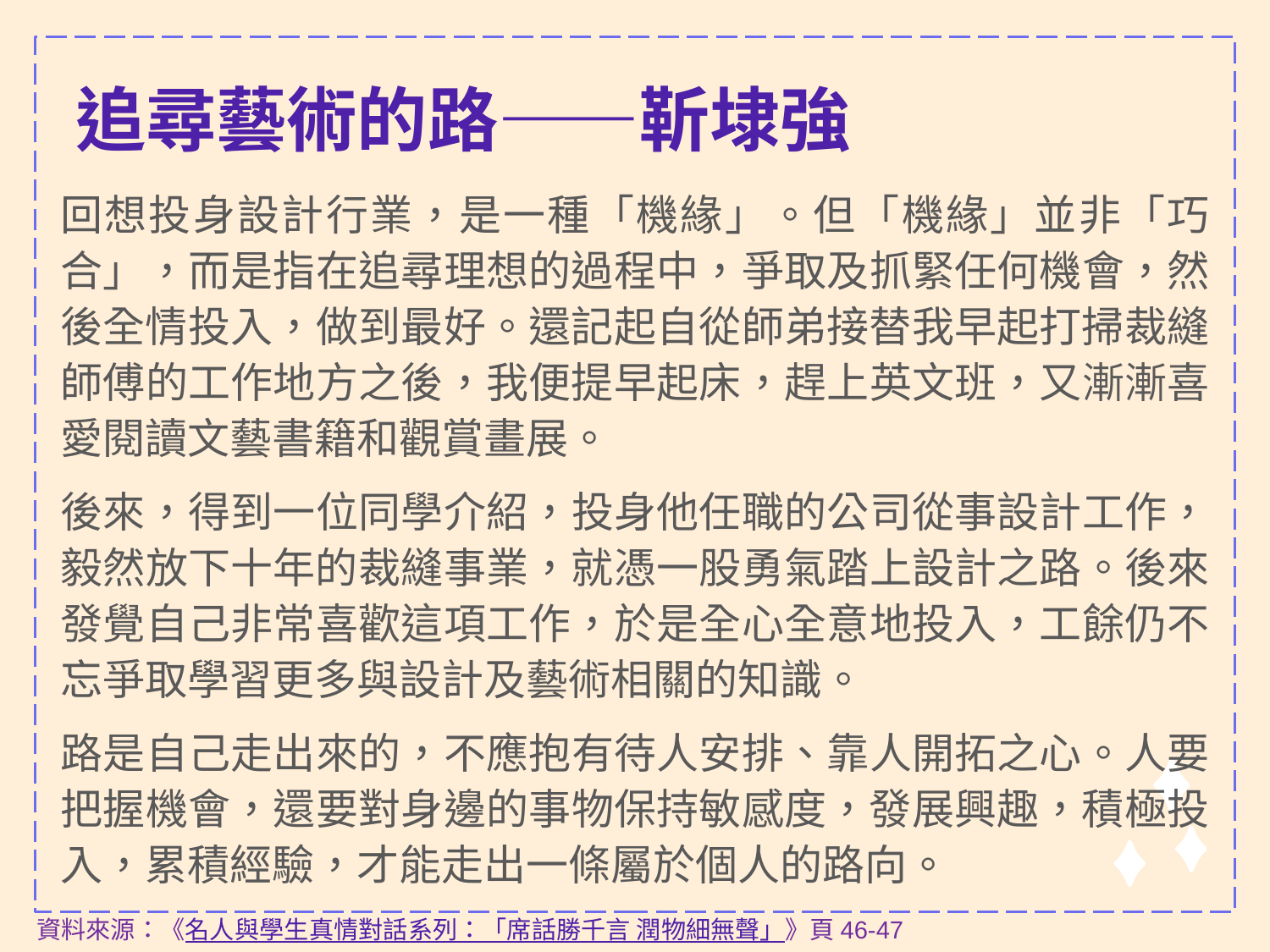

追尋藝術的路——靳埭強
回想投身設計行業，是一種「機緣」。但「機緣」並非「巧合」，而是指在追尋理想的過程中，爭取及抓緊任何機會，然後全情投入，做到最好。還記起自從師弟接替我早起打掃裁縫師傅的工作地方之後，我便提早起床，趕上英文班，又漸漸喜愛閱讀文藝書籍和觀賞畫展。
後來，得到一位同學介紹，投身他任職的公司從事設計工作，毅然放下十年的裁縫事業，就憑一股勇氣踏上設計之路。後來發覺自己非常喜歡這項工作，於是全心全意地投入，工餘仍不忘爭取學習更多與設計及藝術相關的知識。
路是自己走出來的，不應抱有待人安排、靠人開拓之心。人要把握機會，還要對身邊的事物保持敏感度，發展興趣，積極投入，累積經驗，才能走出一條屬於個人的路向。

資料來源：《名人與學生真情對話系列：「席話勝千言 潤物細無聲」》頁46-47